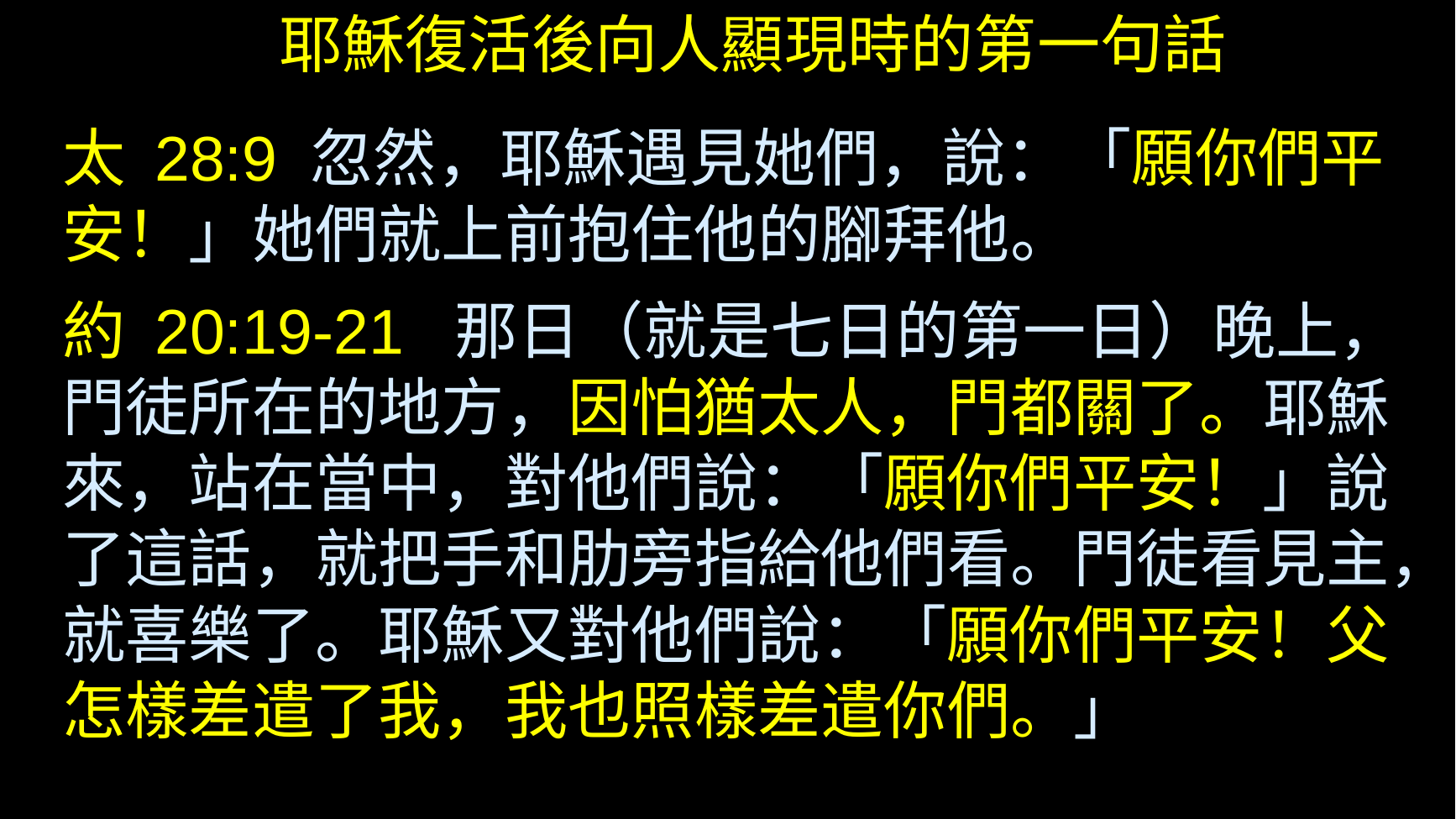

耶穌復活後向人顯現時的第一句話

太 28:9 忽然，耶穌遇見她們，說：「願你們平安！」她們就上前抱住他的腳拜他。
約 20:19-21  那日（就是七日的第一日）晚上，門徒所在的地方，因怕猶太人，門都關了。耶穌來，站在當中，對他們說：「願你們平安！」說了這話，就把手和肋旁指給他們看。門徒看見主，就喜樂了。耶穌又對他們說：「願你們平安！父怎樣差遣了我，我也照樣差遣你們。」